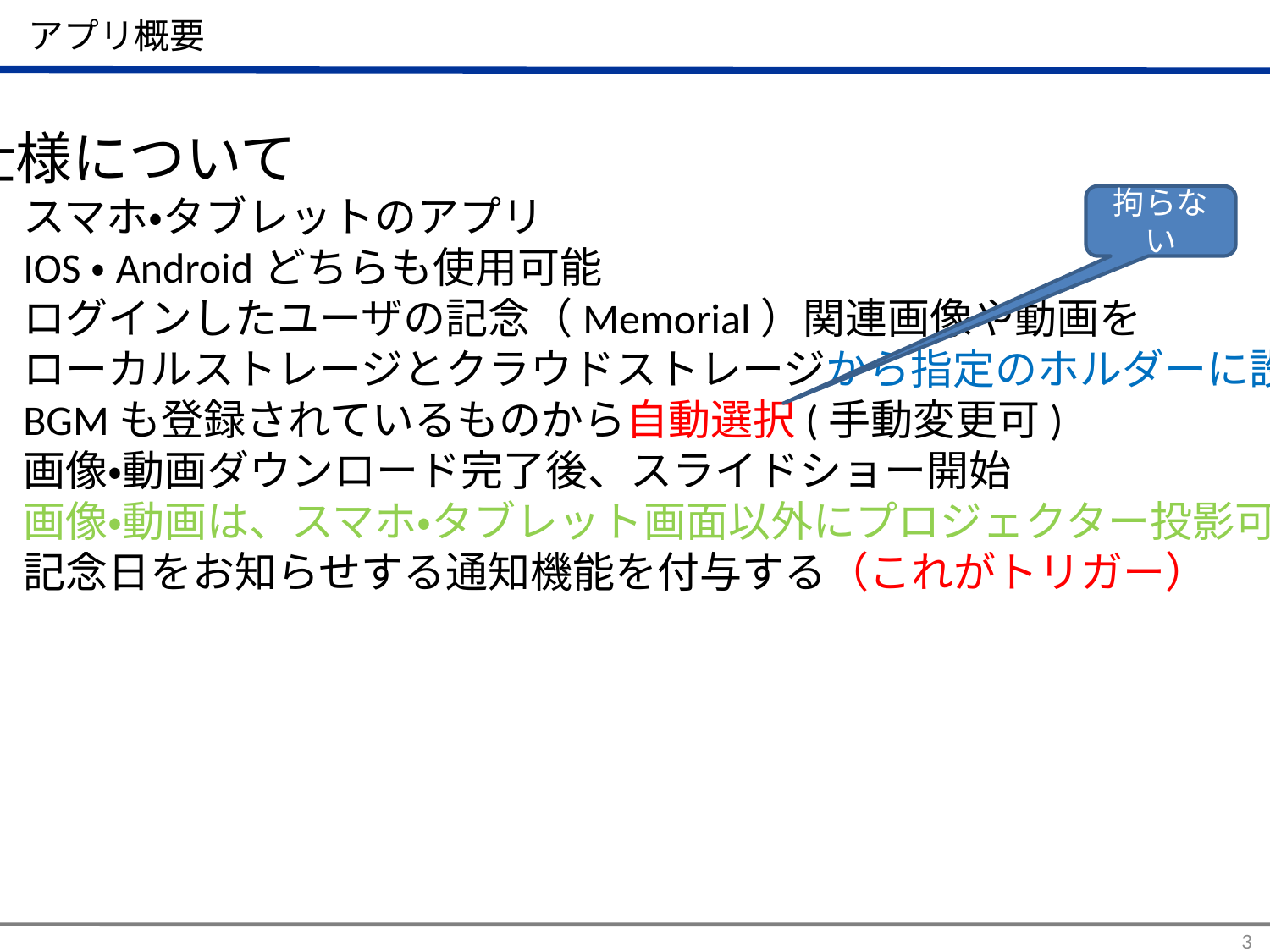

# アプリ概要
仕様について
スマホ・タブレットのアプリ
IOS・Androidどちらも使用可能
ログインしたユーザの記念（Memorial）関連画像や動画を
ローカルストレージとクラウドストレージから指定のホルダーに設定
BGMも登録されているものから自動選択(手動変更可)
画像・動画ダウンロード完了後、スライドショー開始
画像・動画は、スマホ・タブレット画面以外にプロジェクター投影可能
記念日をお知らせする通知機能を付与する（これがトリガー）

拘らない
3